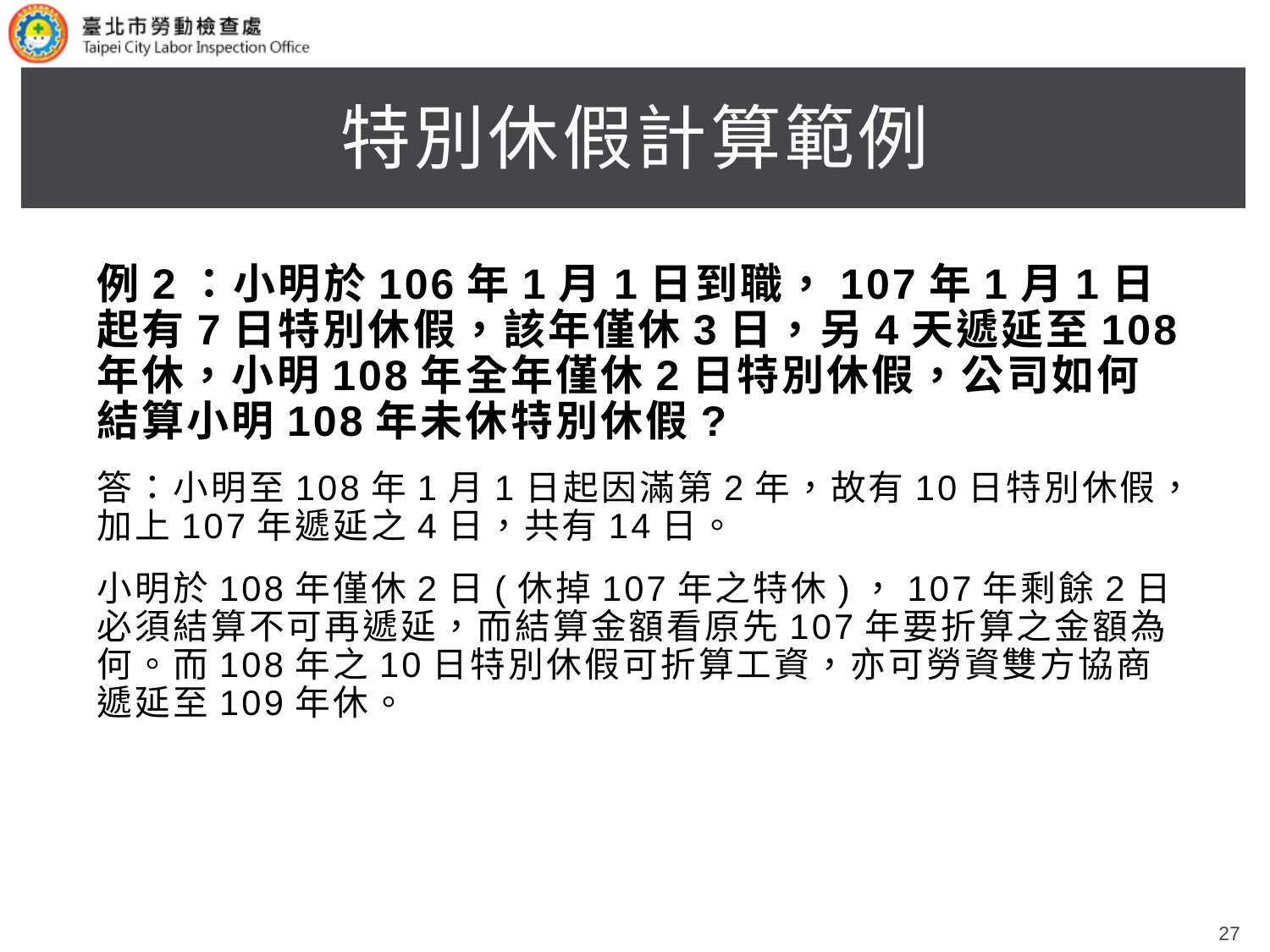

# 特別休假計算範例
例2：小明於106年1月1日到職，107年1月1日起有7日特別休假，該年僅休3日，另4天遞延至108年休，小明108年全年僅休2日特別休假，公司如何結算小明108年未休特別休假?
答：小明至108年1月1日起因滿第2年，故有10日特別休假，加上107年遞延之4日，共有14日。
小明於108年僅休2日(休掉107年之特休)，107年剩餘2日必須結算不可再遞延，而結算金額看原先107年要折算之金額為何。而108年之10日特別休假可折算工資，亦可勞資雙方協商遞延至109年休。
27